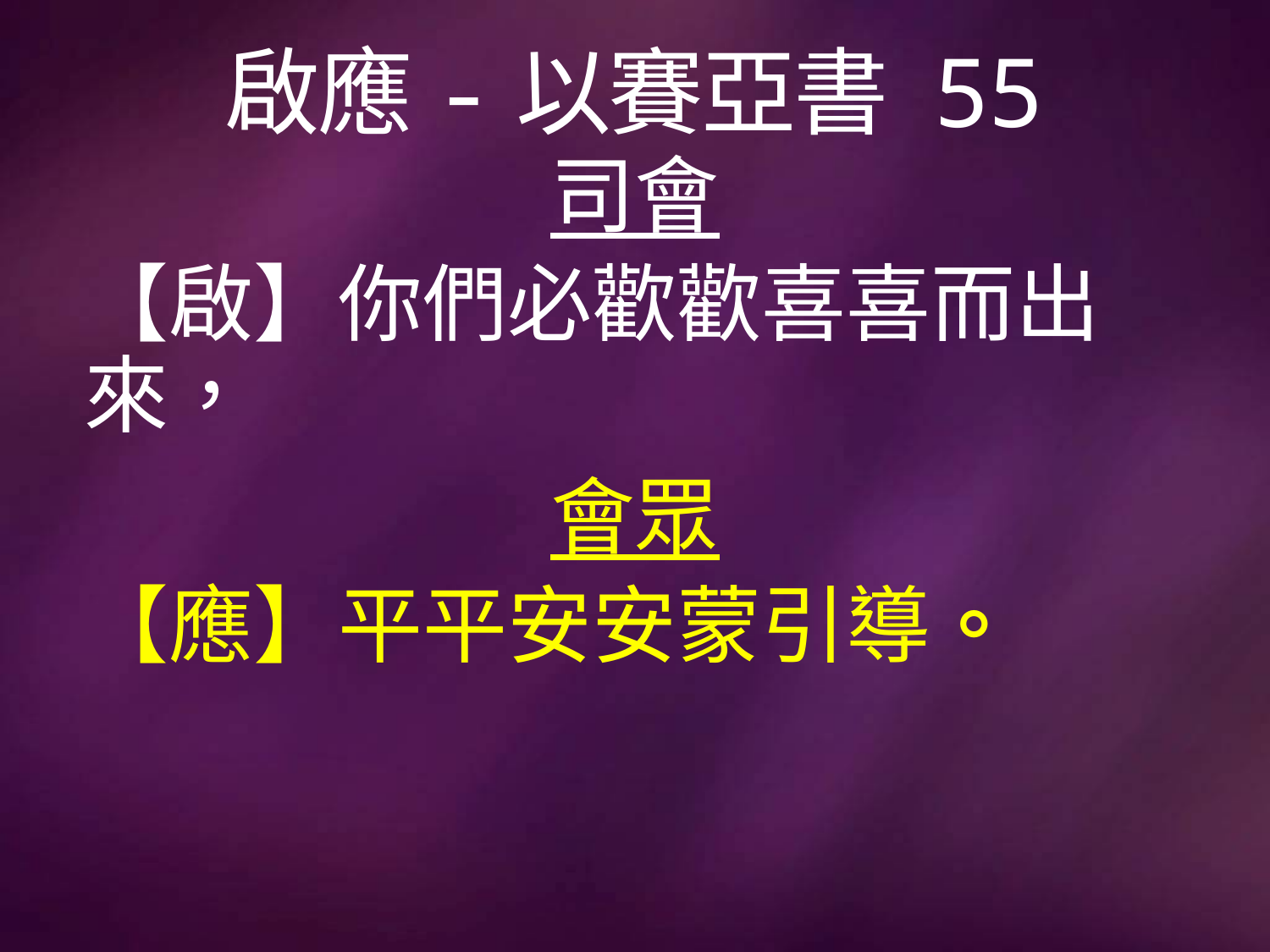

# 啟應-以賽亞書 55
司會
【啟】你們必歡歡喜喜而出來，

會眾
【應】平平安安蒙引導。